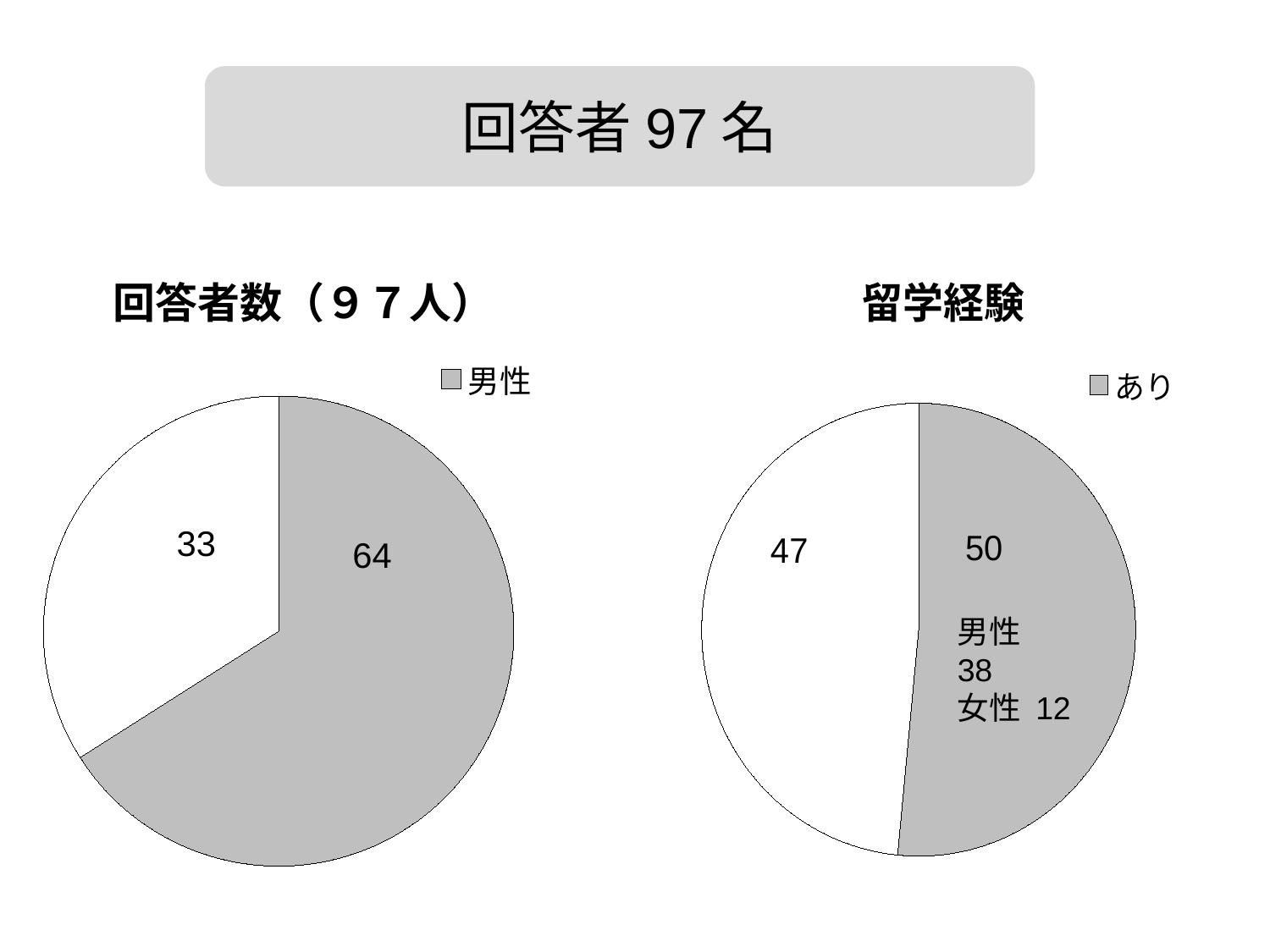

回答者97名

### Chart: 回答者数（９７人）

| Category | 回答者数 |
|---|---|
| 男性 | 64.0 |
| 女性 | 33.0 |

### Chart:

| Category | 留学経験 |
|---|---|
| あり | 50.0 |
| なし | 47.0 |
男性 38　　女性 12